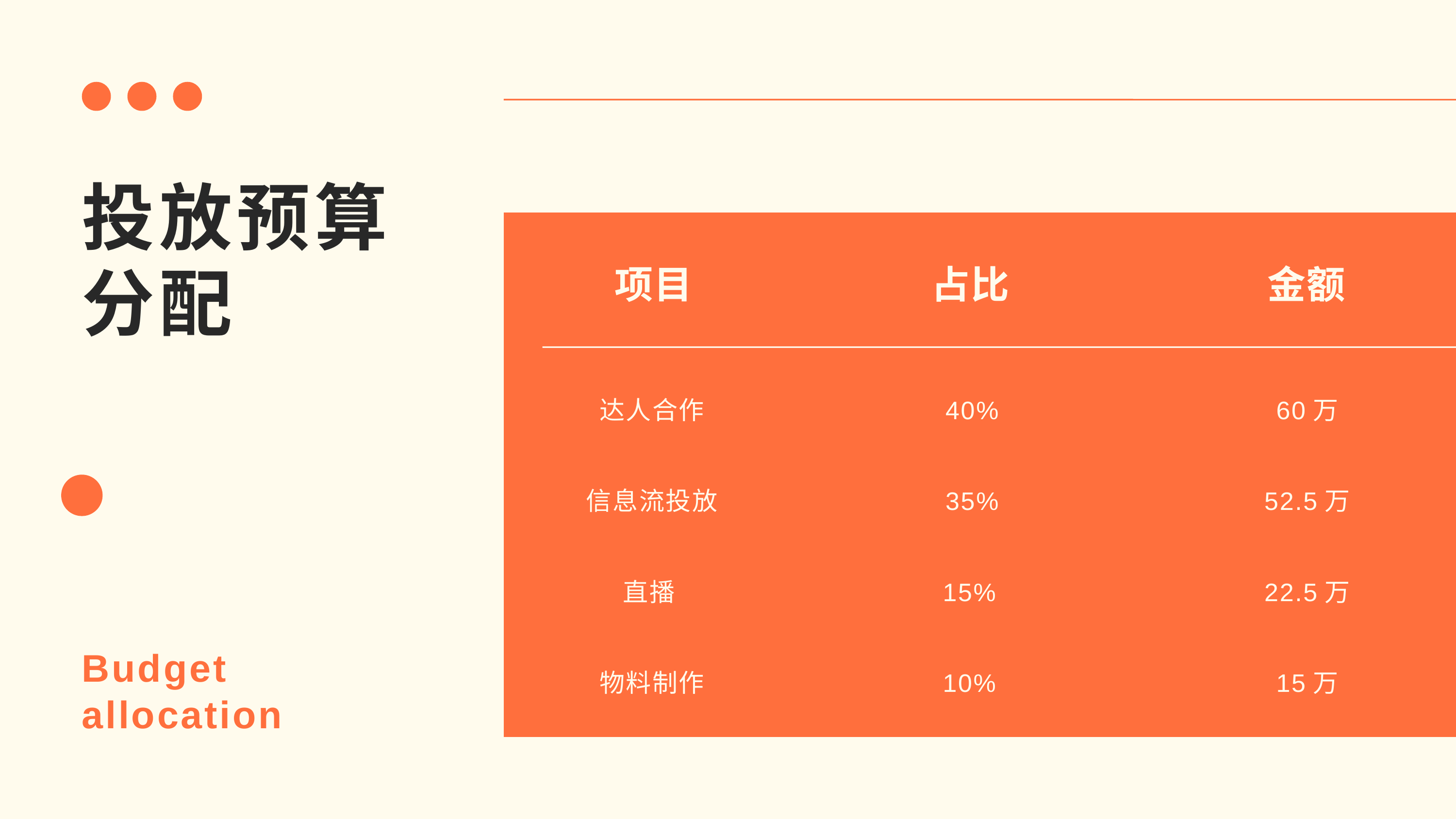

投放预算分配

项目
占比
金额

达人合作
40%
60万

信息流投放
35%
52.5万
直播
15%
22.5万
Budget allocation
物料制作
10%
15万